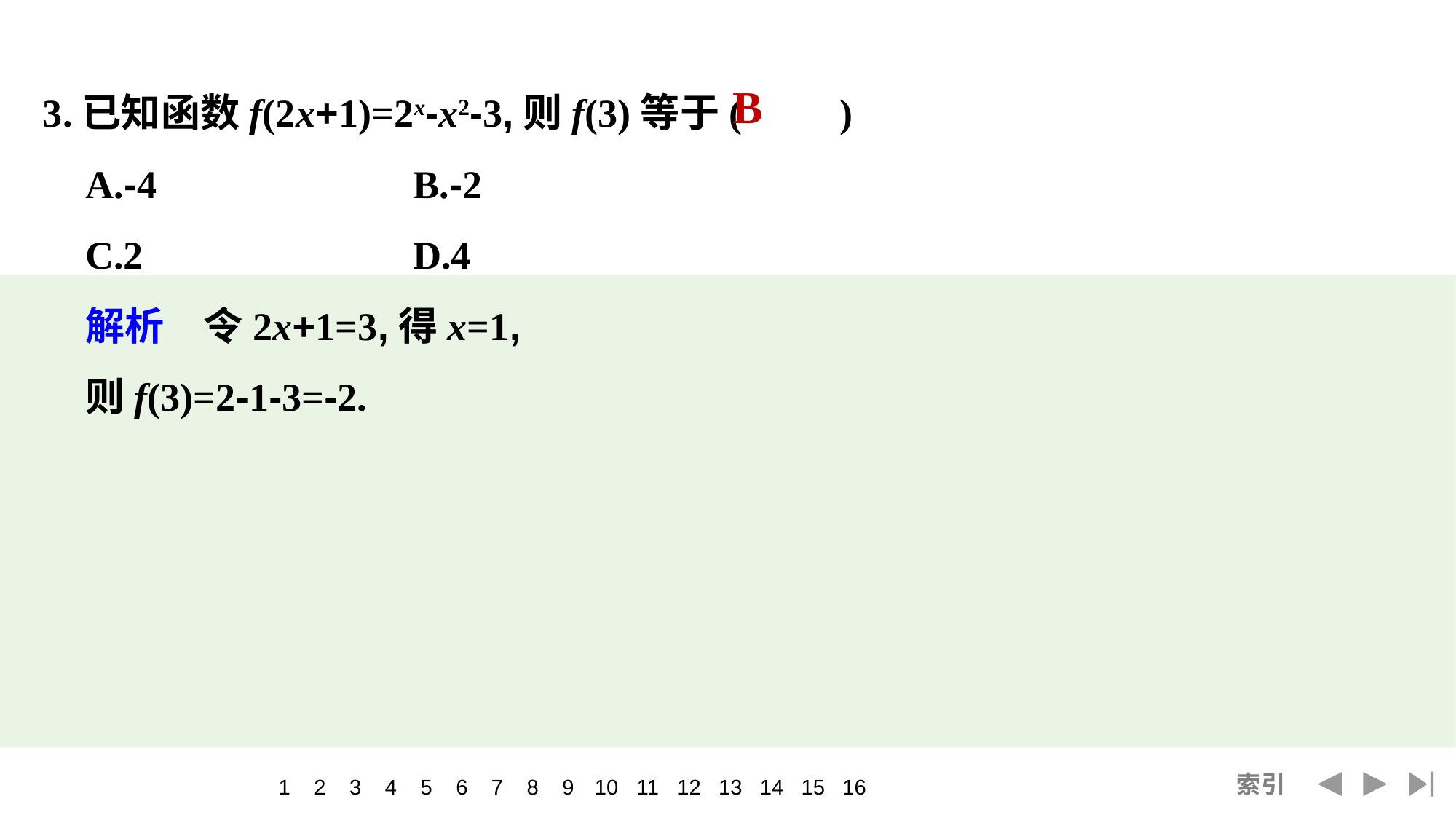

3.已知函数f(2x+1)=2x-x2-3,则f(3)等于(　　)
	A.-4			B.-2
	C.2			D.4
	解析　令2x+1=3,得x=1,
	则f(3)=2-1-3=-2.
B